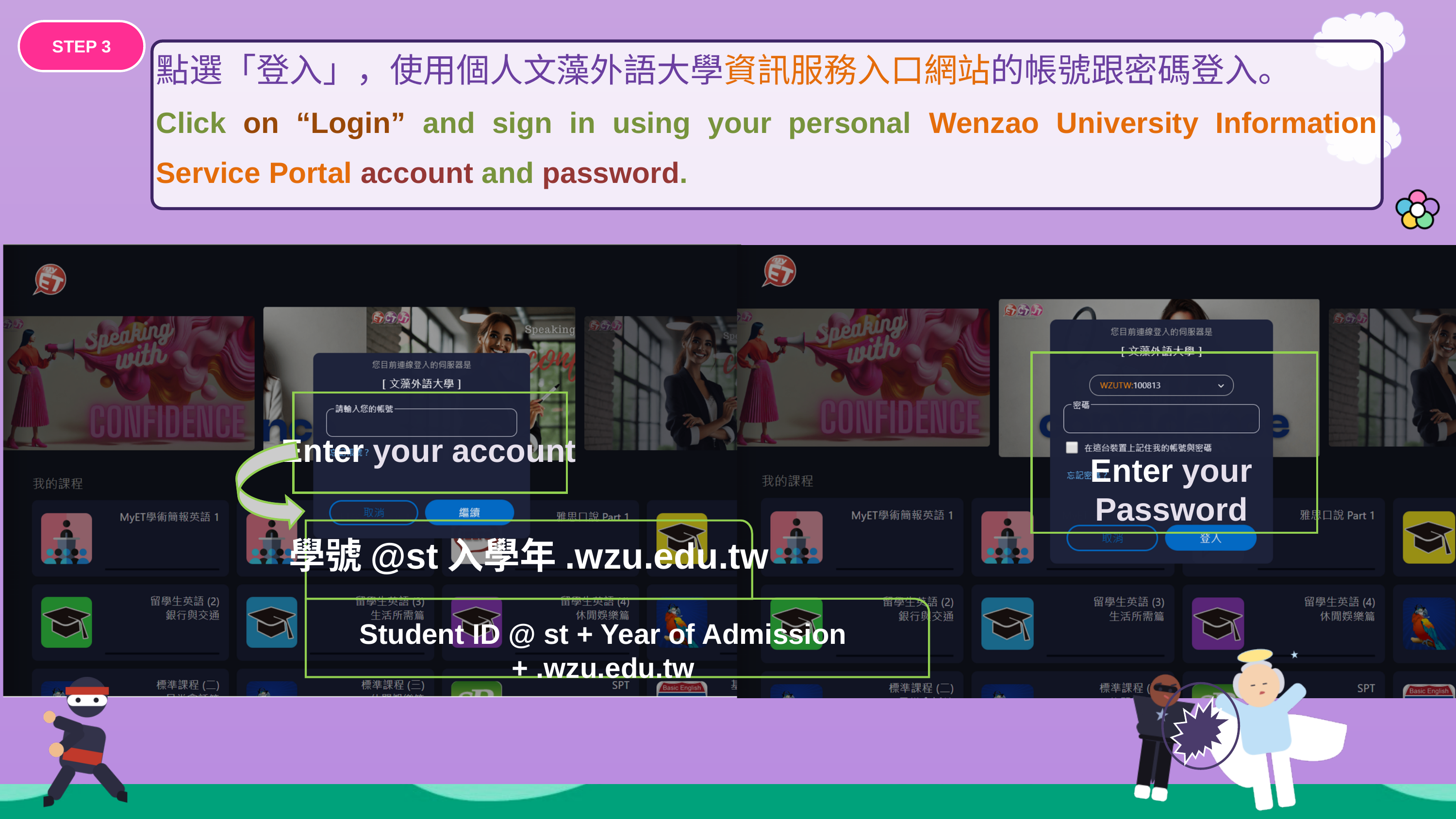

STEP 3

點選「登入」，使用個人文藻外語大學資訊服務入口網站的帳號跟密碼登入。
Click on “Login” and sign in using your personal Wenzao University Information Service Portal account and password.

Enter your account
Enter your Password

學號@st入學年.wzu.edu.tw

Student ID @ st + Year of Admission + .wzu.edu.tw